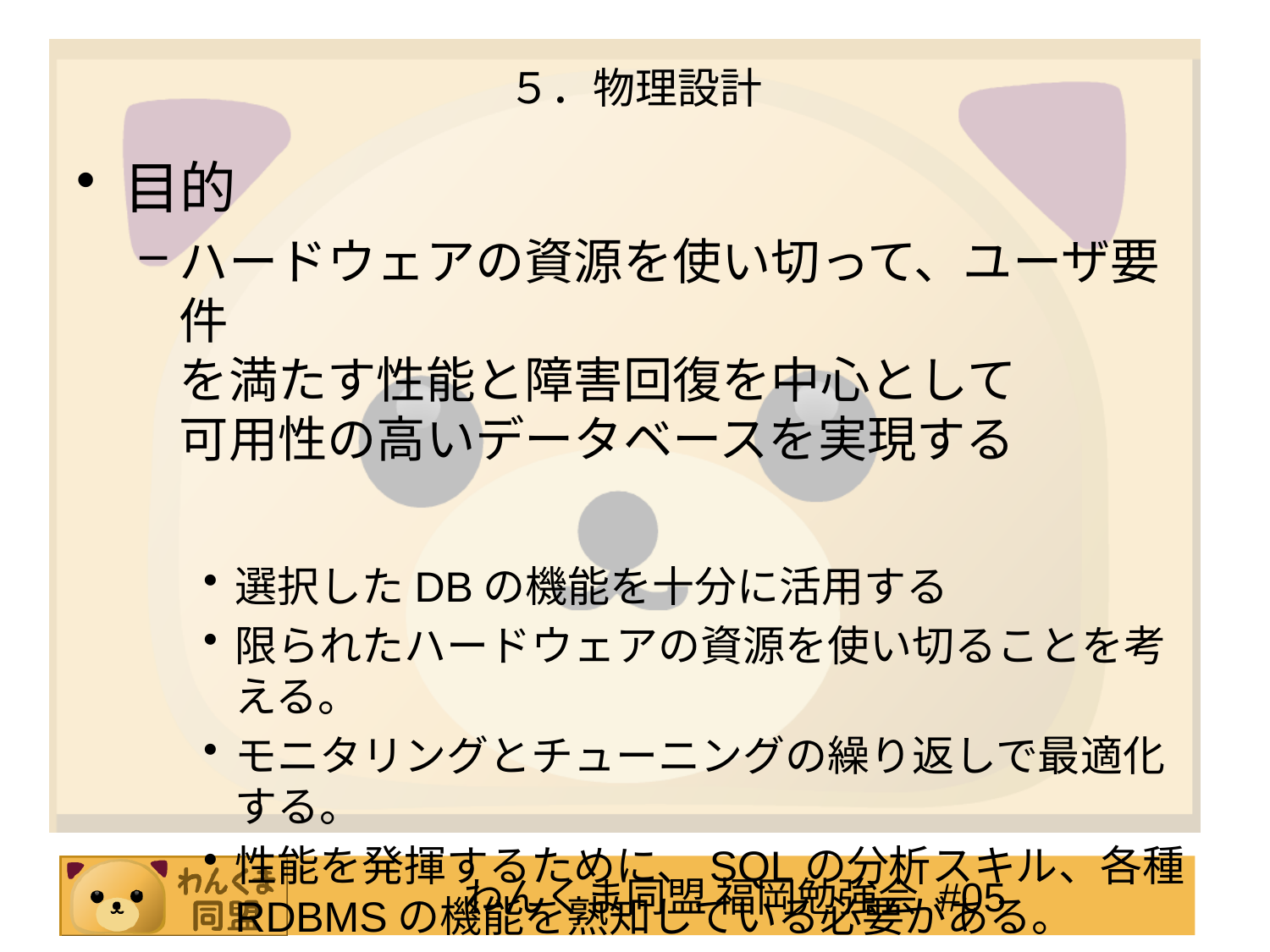

# ５．物理設計
目的
ハードウェアの資源を使い切って、ユーザ要件
を満たす性能と障害回復を中心として
可用性の高いデータベースを実現する

選択したDBの機能を十分に活用する
限られたハードウェアの資源を使い切ることを考える。
モニタリングとチューニングの繰り返しで最適化する。
性能を発揮するために、SQLの分析スキル、各種
RDBMSの機能を熟知している必要がある。